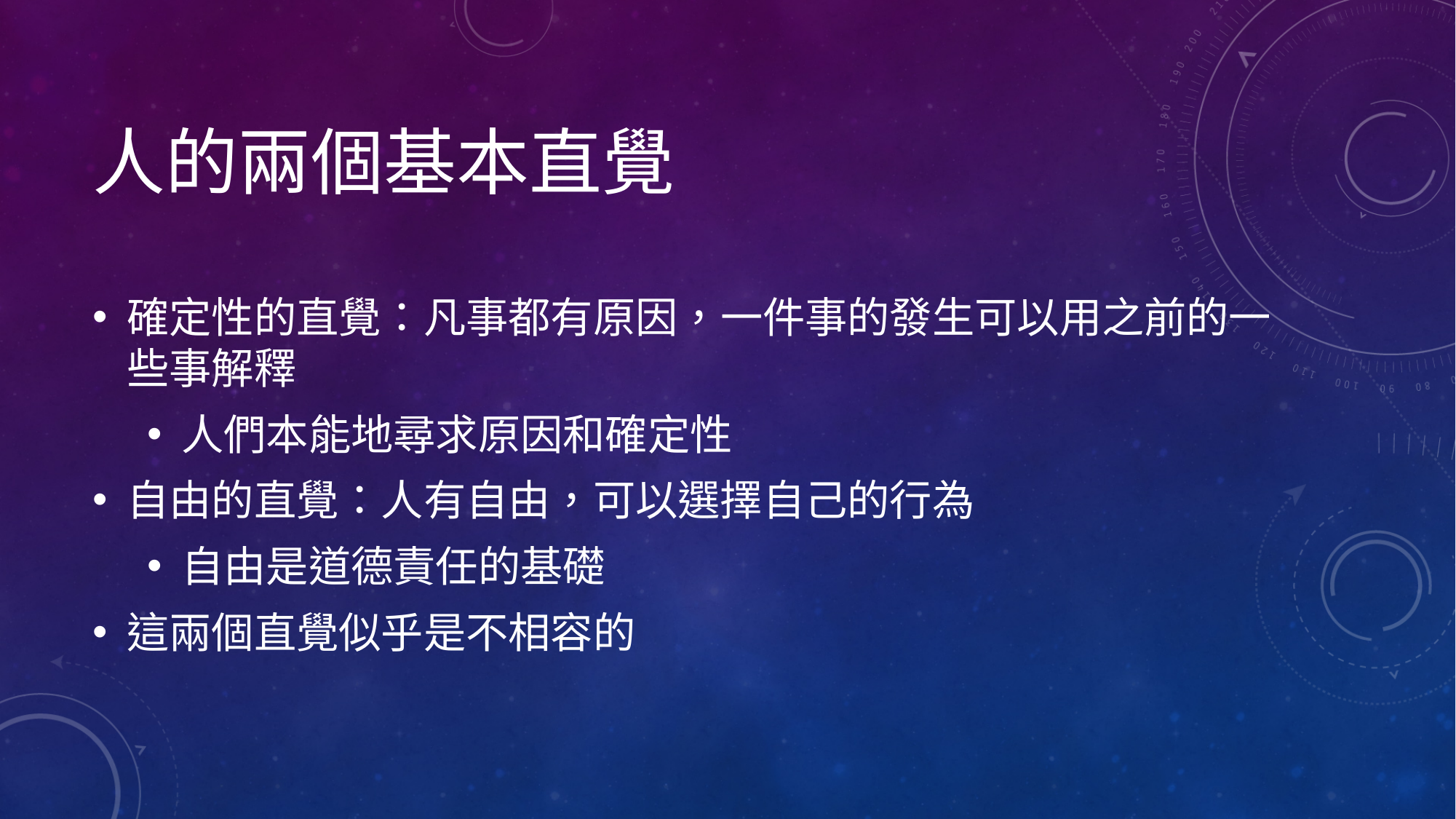

# 人的兩個基本直覺
確定性的直覺：凡事都有原因，一件事的發生可以用之前的一些事解釋
人們本能地尋求原因和確定性
自由的直覺：人有自由，可以選擇自己的行為
自由是道德責任的基礎
這兩個直覺似乎是不相容的